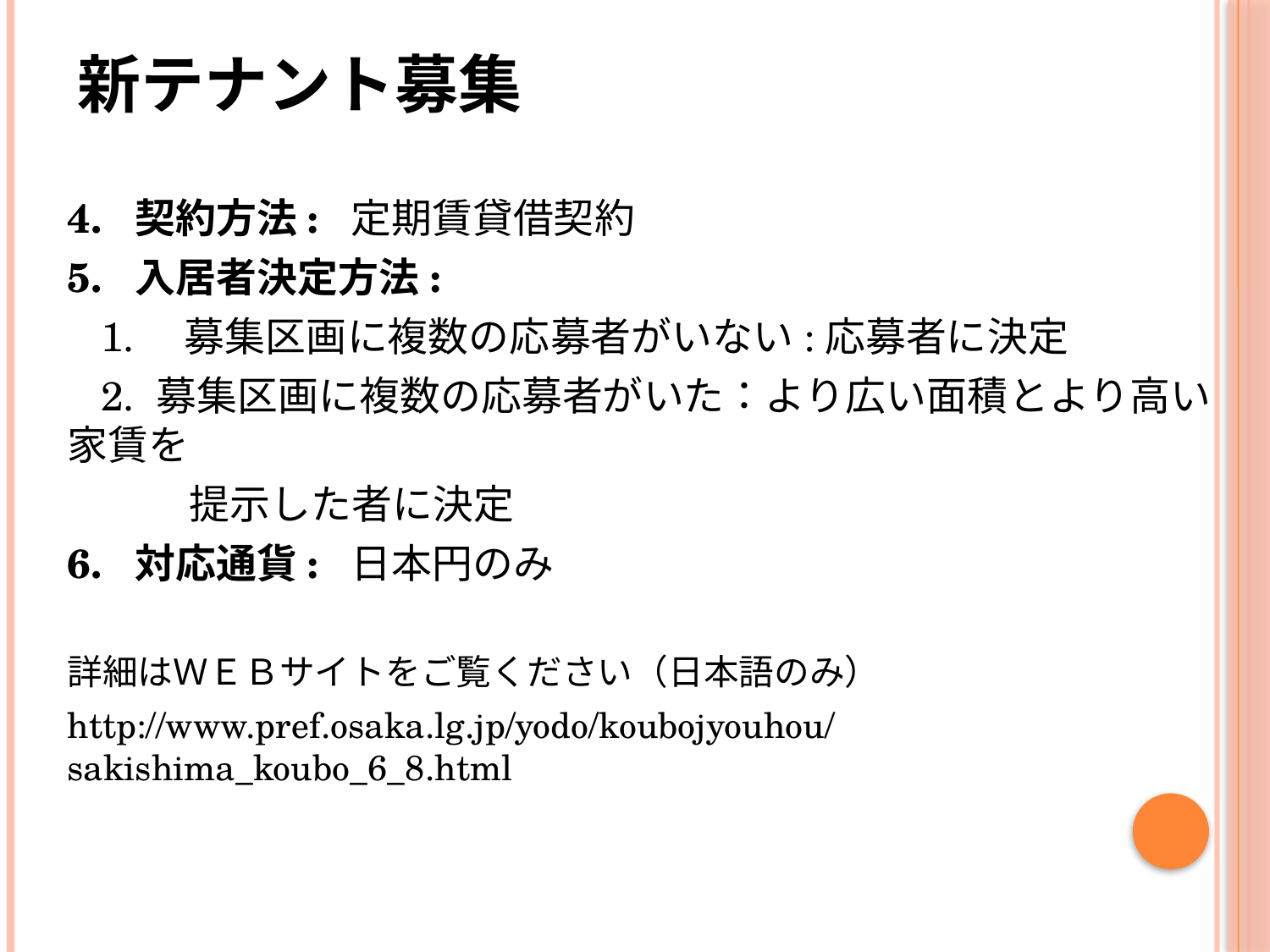

# 新テナント募集
4.  契約方法:  定期賃貸借契約
5.  入居者決定方法:
   1.　募集区画に複数の応募者がいない:応募者に決定
   2. 募集区画に複数の応募者がいた：より広い面積とより高い家賃を
　　　提示した者に決定
6.  対応通貨:  日本円のみ

詳細はＷＥＢサイトをご覧ください（日本語のみ）
http://www.pref.osaka.lg.jp/yodo/koubojyouhou/sakishima_koubo_6_8.html